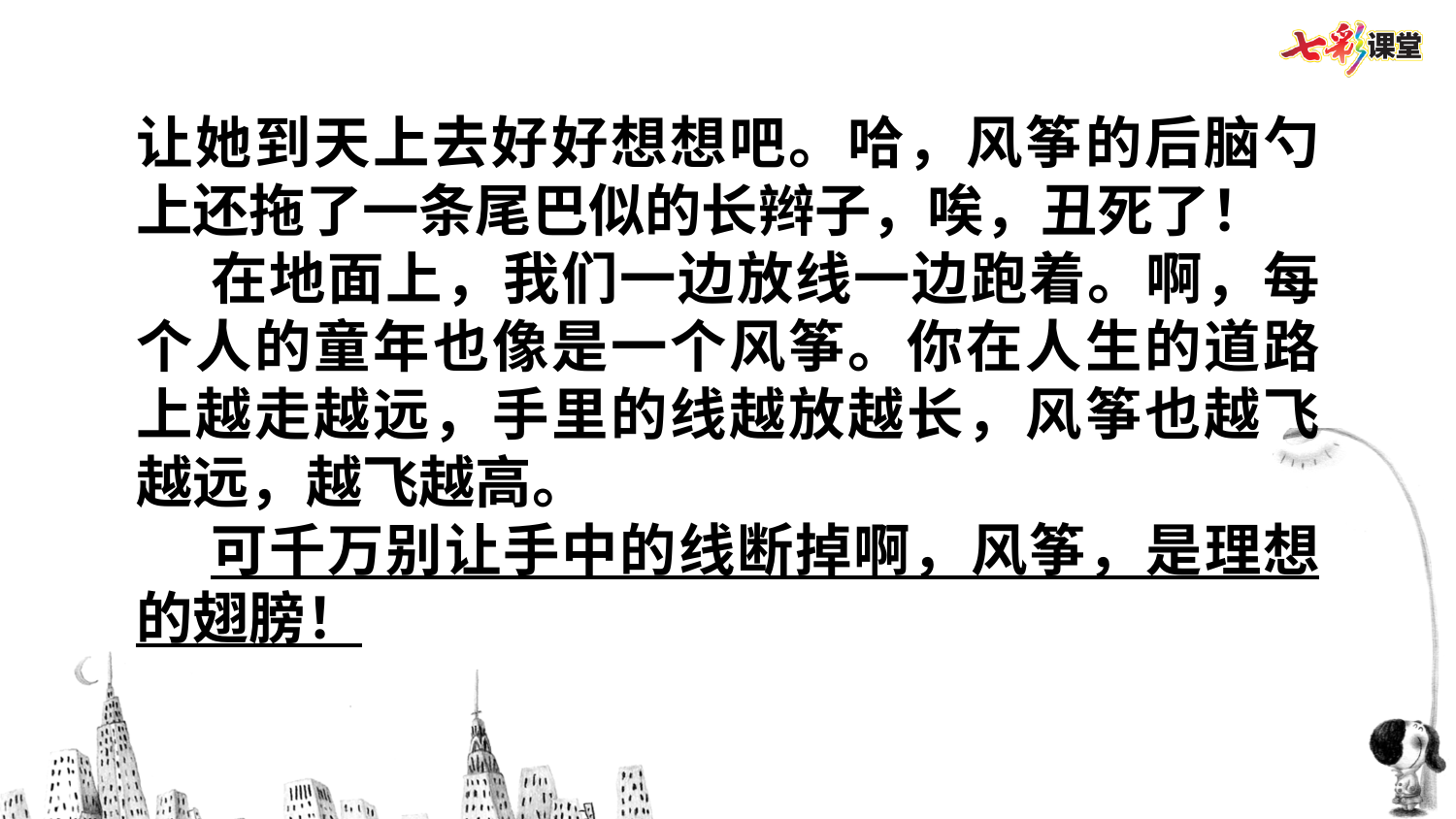

让她到天上去好好想想吧。哈，风筝的后脑勺上还拖了一条尾巴似的长辫子，唉，丑死了！
    在地面上，我们一边放线一边跑着。啊，每个人的童年也像是一个风筝。你在人生的道路上越走越远，手里的线越放越长，风筝也越飞越远，越飞越高。
    可千万别让手中的线断掉啊，风筝，是理想的翅膀！